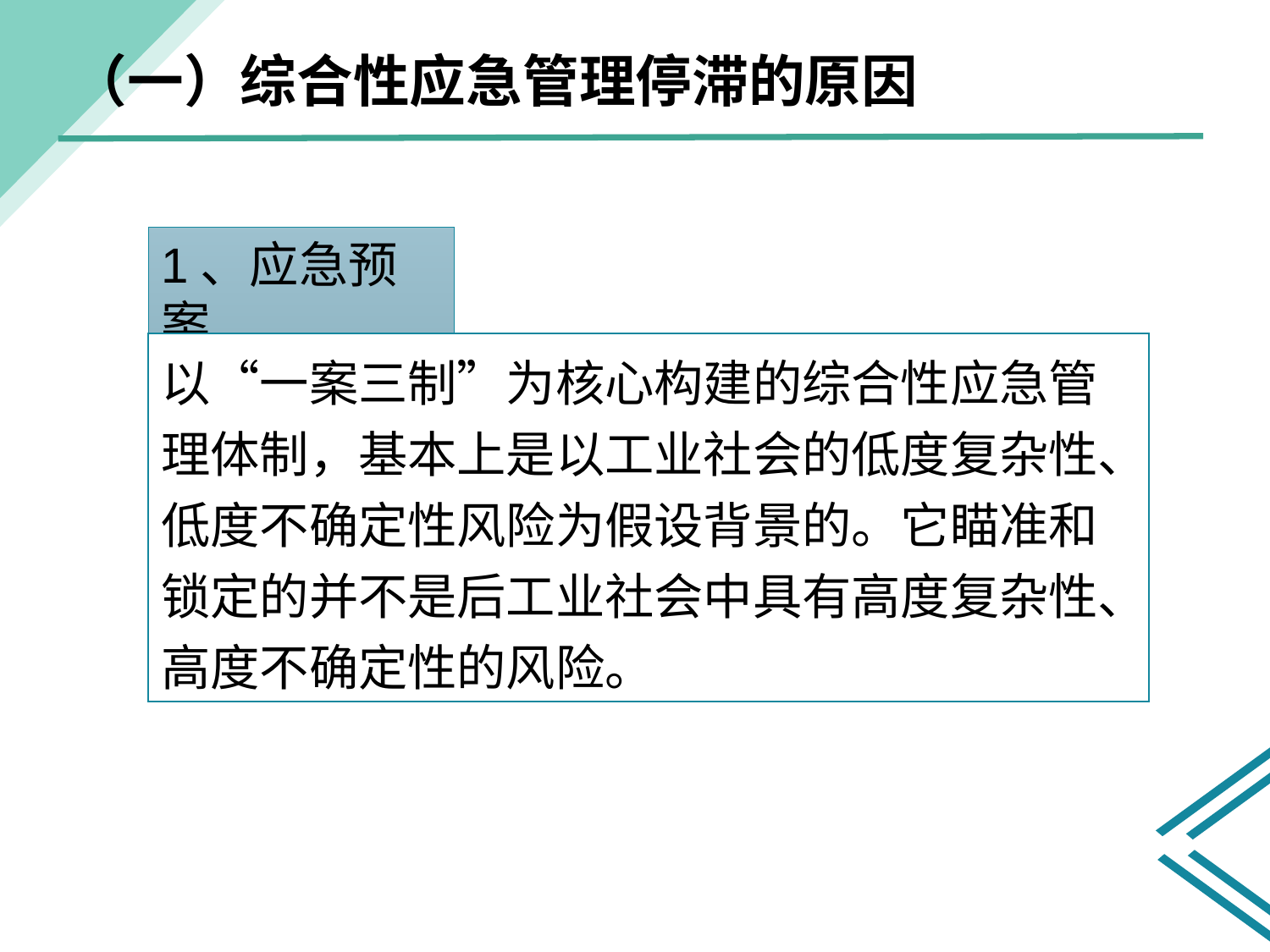

（一）综合性应急管理停滞的原因
1、应急预案
以“一案三制”为核心构建的综合性应急管理体制，基本上是以工业社会的低度复杂性、低度不确定性风险为假设背景的。它瞄准和锁定的并不是后工业社会中具有高度复杂性、高度不确定性的风险。